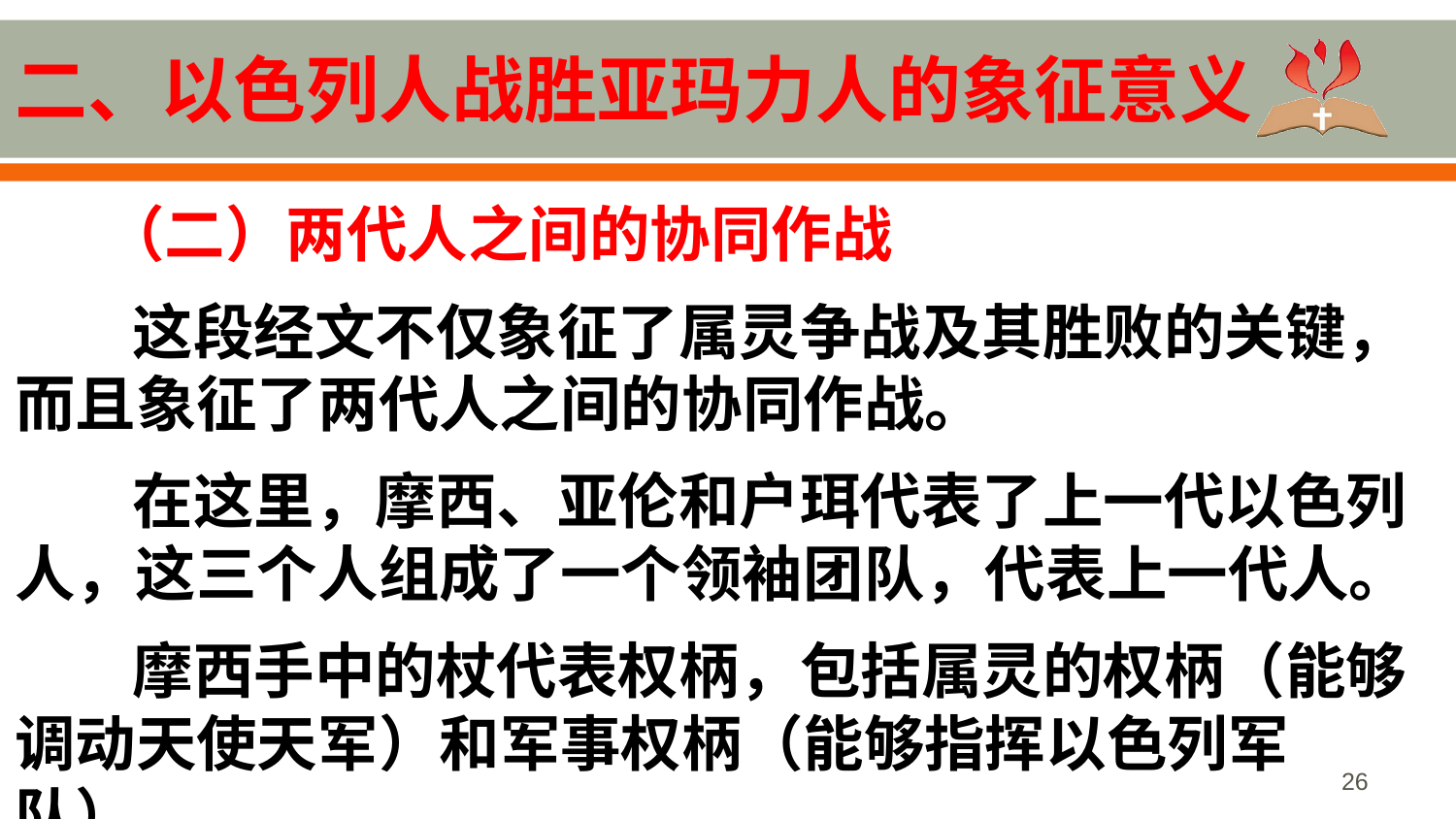

# 二、以色列人战胜亚玛力人的象征意义
     （二）两代人之间的协同作战
这段经文不仅象征了属灵争战及其胜败的关键，而且象征了两代人之间的协同作战。
在这里，摩西、亚伦和户珥代表了上一代以色列人，这三个人组成了一个领袖团队，代表上一代人。
摩西手中的杖代表权柄，包括属灵的权柄（能够调动天使天军）和军事权柄（能够指挥以色列军队）。

26